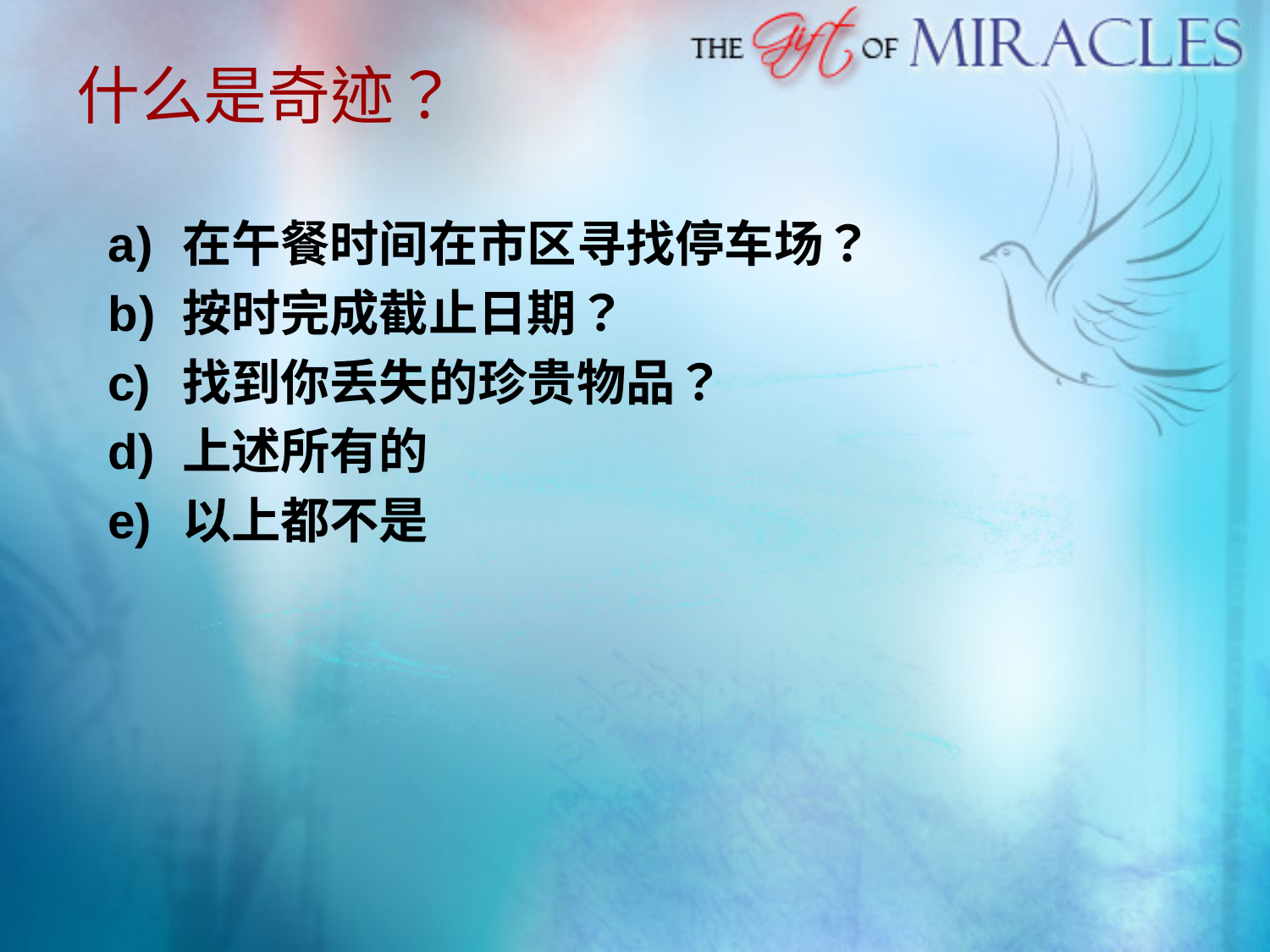

# 什么是奇迹？

在午餐时间在市区寻找停车场？
按时完成截止日期？
找到你丢失的珍贵物品？
上述所有的
以上都不是